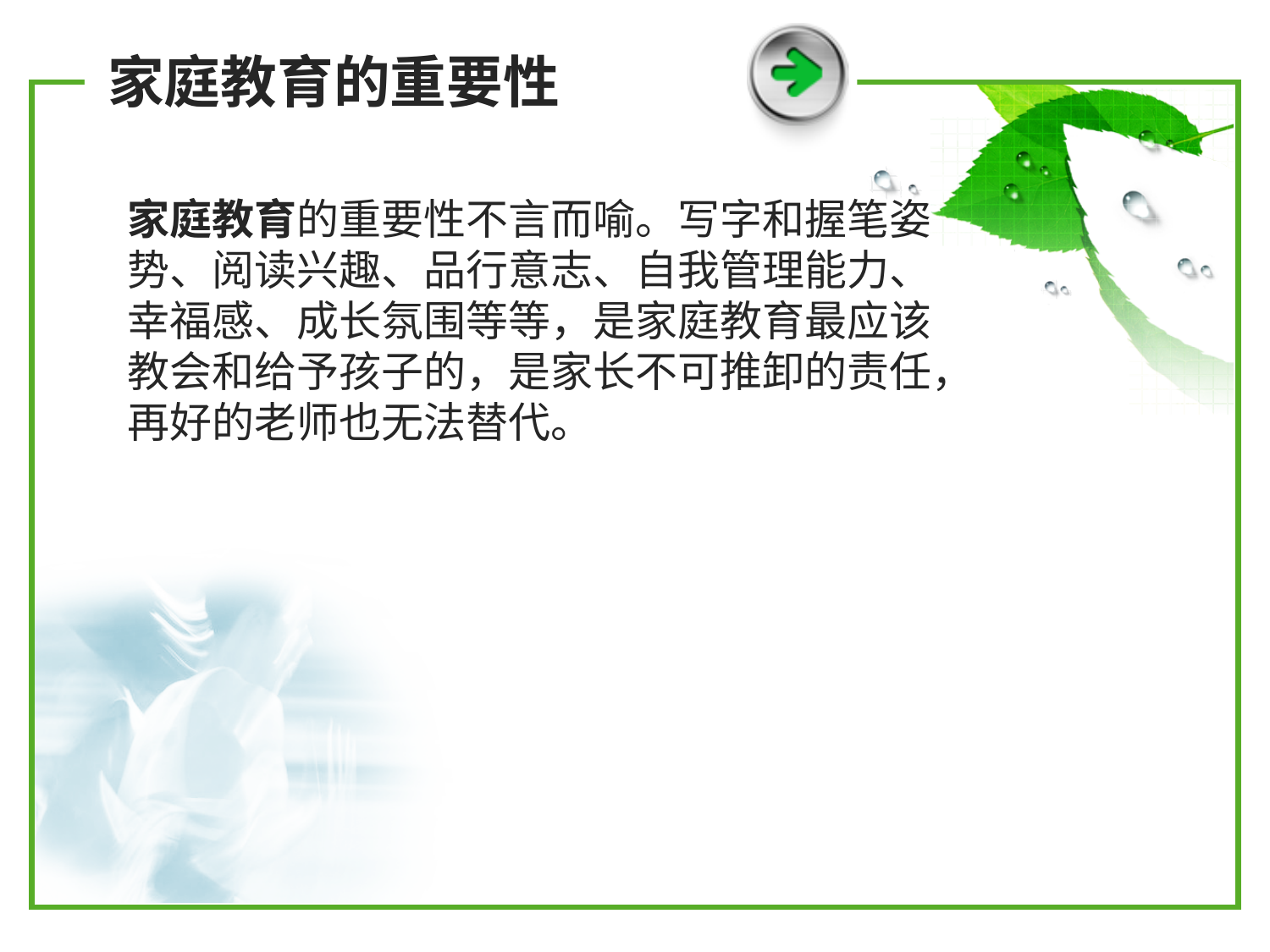

# 家庭教育的重要性
家庭教育的重要性不言而喻。写字和握笔姿势、阅读兴趣、品行意志、自我管理能力、幸福感、成长氛围等等，是家庭教育最应该教会和给予孩子的，是家长不可推卸的责任，再好的老师也无法替代。